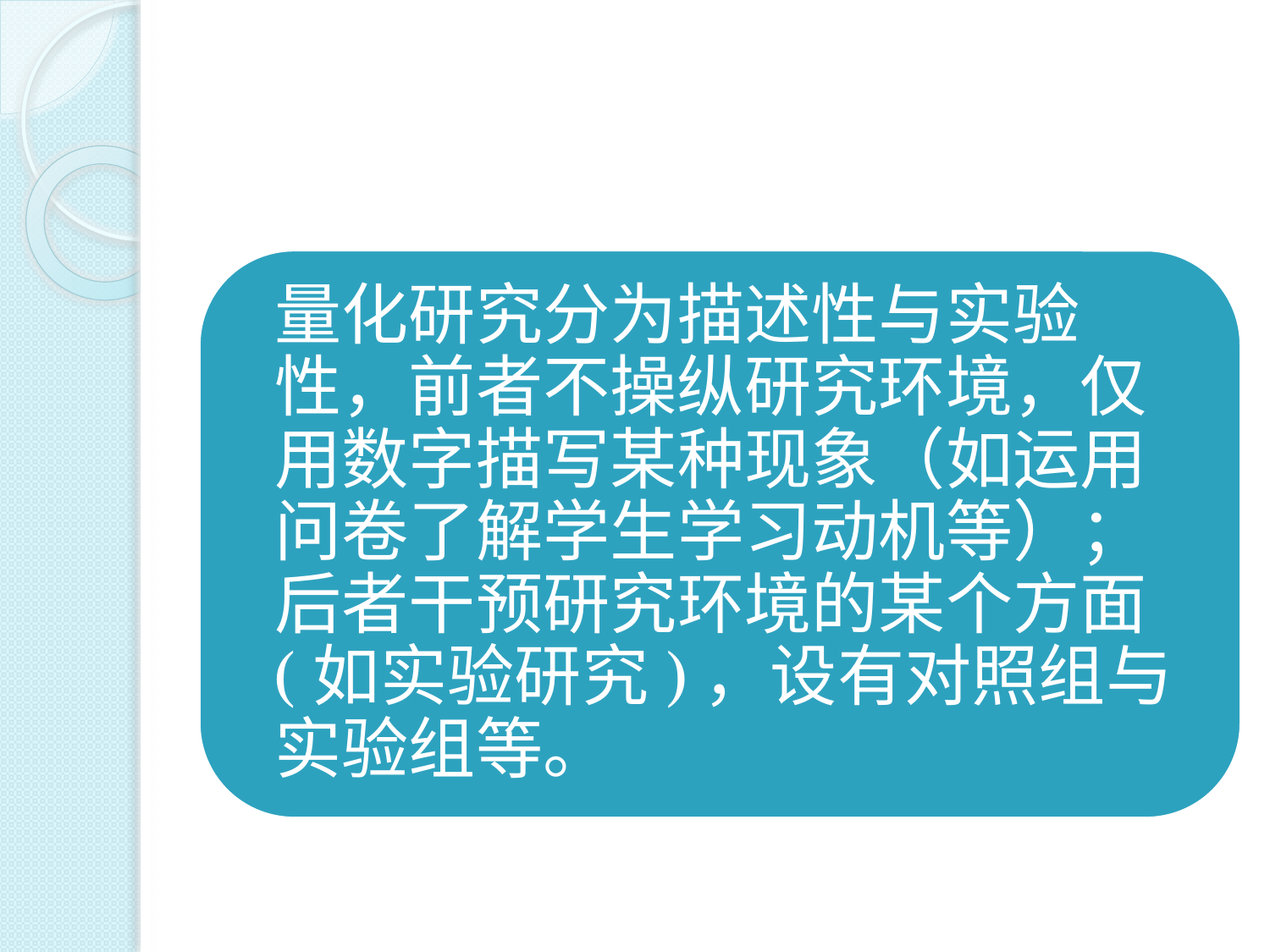

#
量化研究分为描述性与实验性，前者不操纵研究环境，仅用数字描写某种现象（如运用问卷了解学生学习动机等）；后者干预研究环境的某个方面(如实验研究)，设有对照组与实验组等。